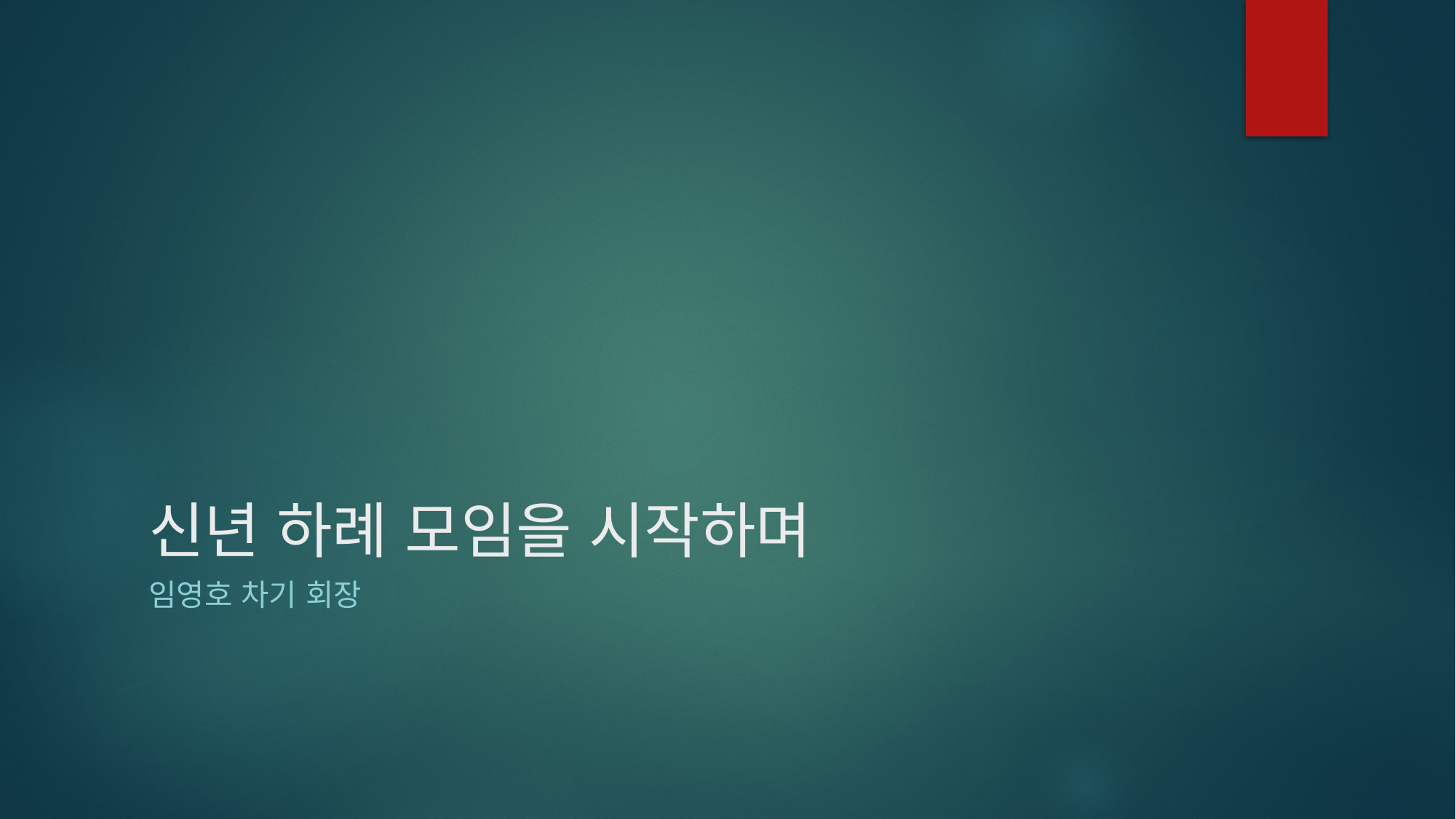

# 신년 하례 모임을 시작하며
임영호 차기 회장